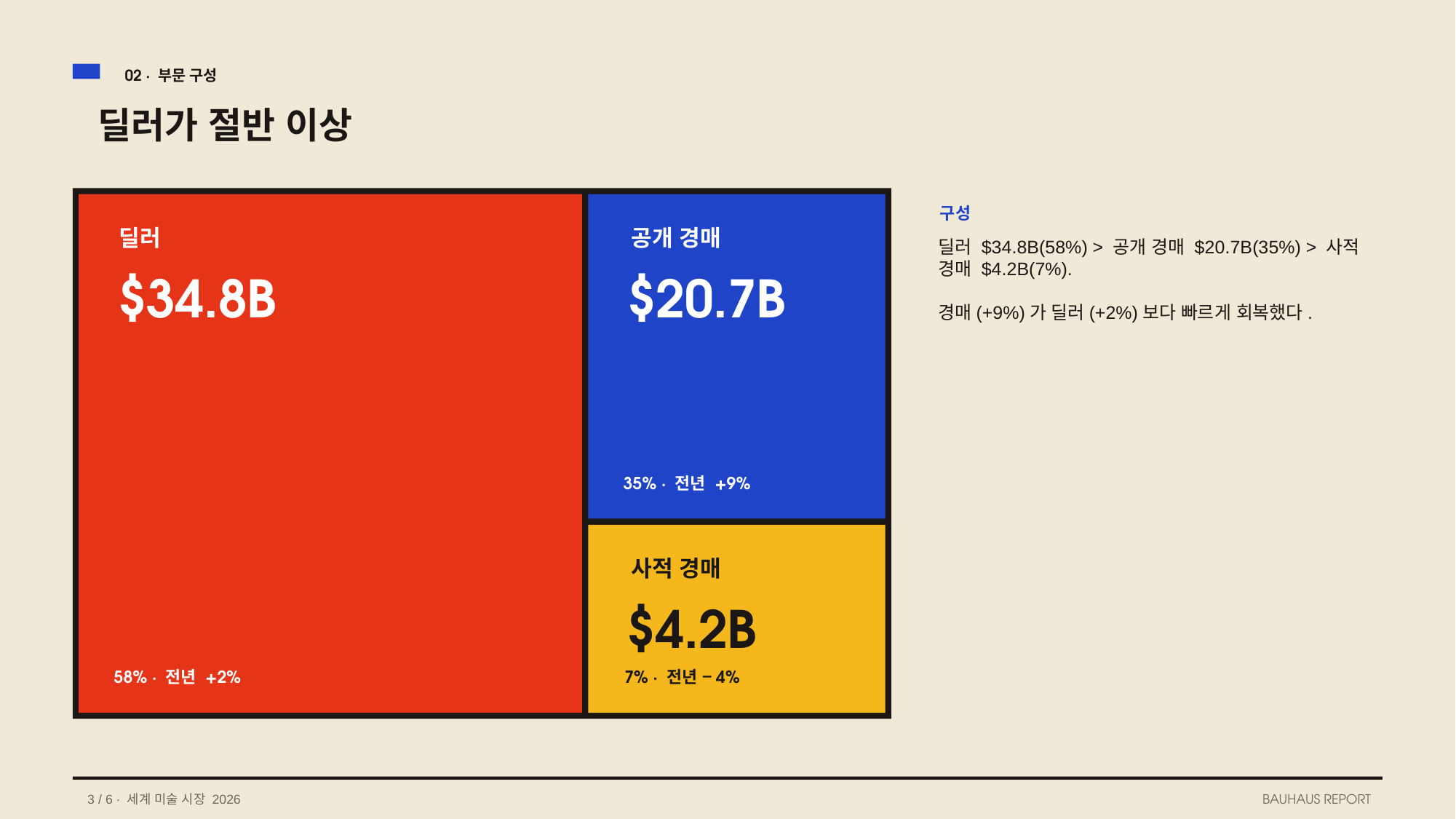

02 · 부문 구성

딜러가 절반 이상

구성
딜러
공개 경매
딜러 $34.8B(58%) > 공개 경매 $20.7B(35%) > 사적 경매 $4.2B(7%).

경매(+9%)가 딜러(+2%)보다 빠르게 회복했다.
$34.8B
$20.7B
35% · 전년 +9%

사적 경매
$4.2B
58% · 전년 +2%
7% · 전년 −4%

3 / 6 · 세계 미술 시장 2026
BAUHAUS REPORT